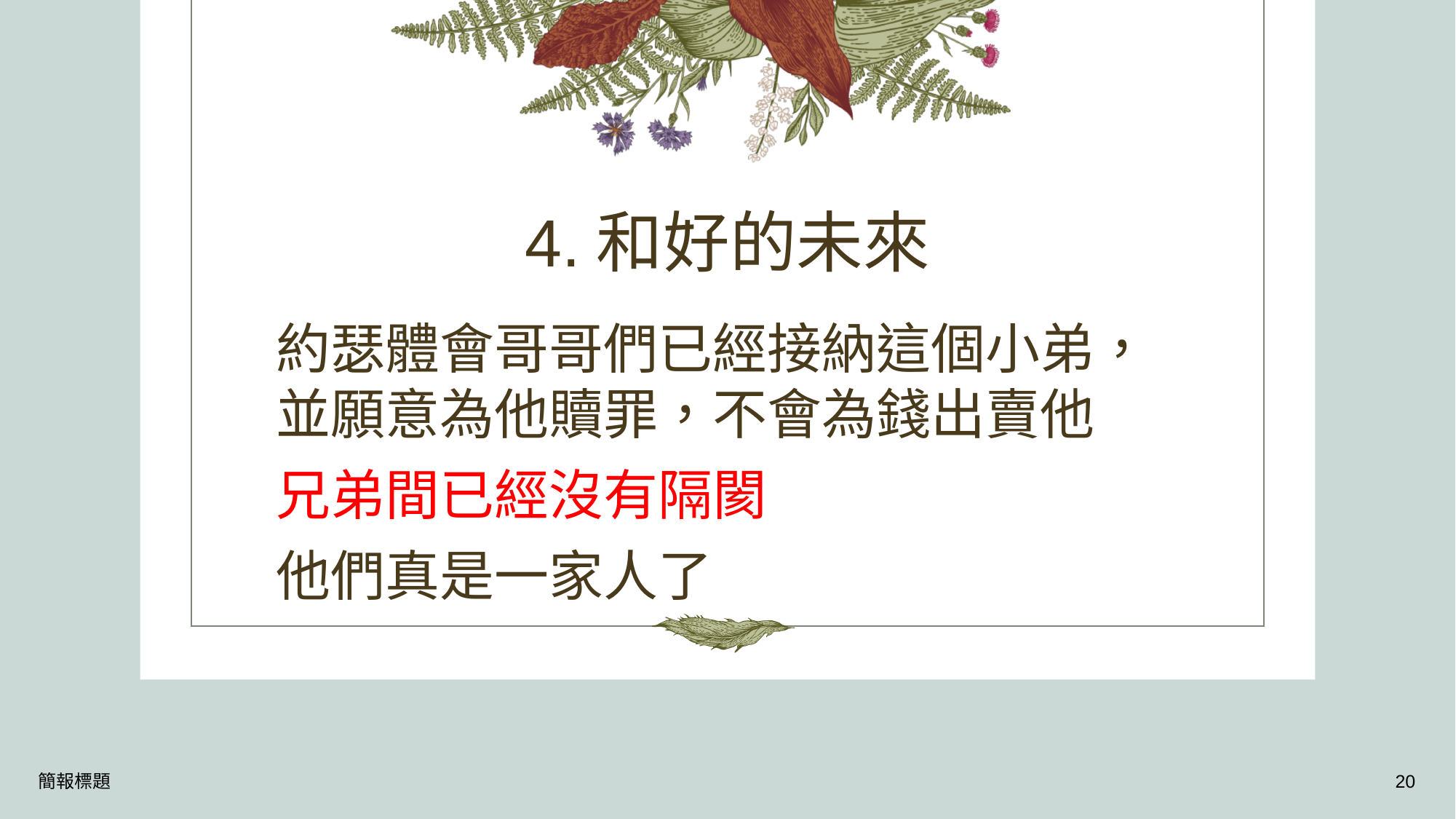

# 4.和好的未來
約瑟體會哥哥們已經接納這個小弟，並願意為他贖罪，不會為錢出賣他
兄弟間已經沒有隔閡
他們真是一家人了
簡報標題
20